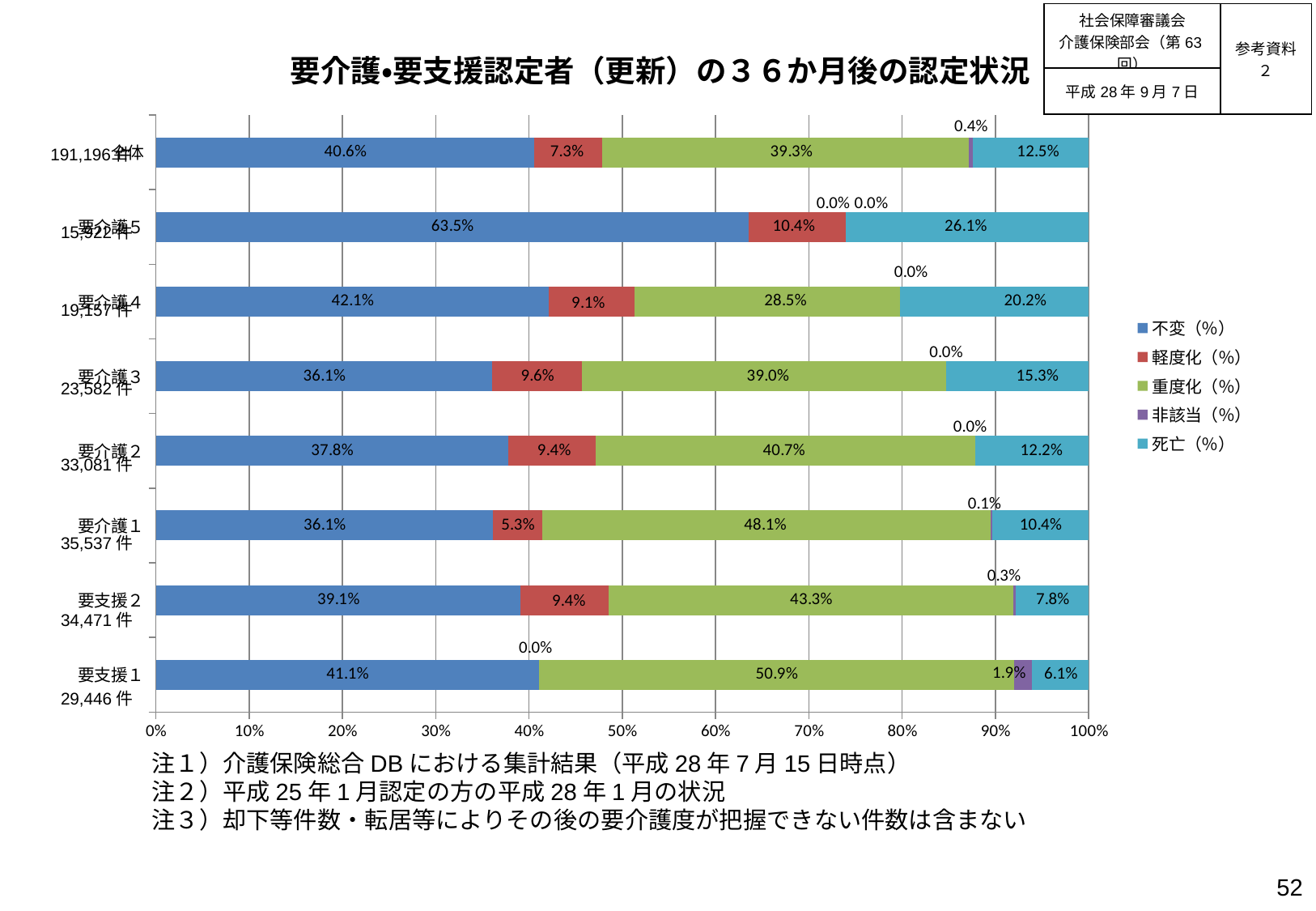

| 社会保障審議会 介護保険部会（第63回） | 参考資料２ |
| --- | --- |
| 平成28年9月7日 |  |

### Chart: 要介護・要支援認定者（更新）の３６か月後の認定状況

| Category | 不変（％） | 軽度化（％） | 重度化（％） | 非該当（％） | 死亡（％） |
|---|---|---|---|---|---|
| 要支援１ | 0.41054812198600826 | 0.0 | 0.5094410106635876 | 0.01942538884738165 | 0.06058547850302248 |
| 要支援２ | 0.391198398653941 | 0.09442719967508921 | 0.43329175248759827 | 0.0031040584839430244 | 0.0779785906994285 |
| 要介護１ | 0.36125728114359684 | 0.05324028477361623 | 0.48076652503025014 | 0.0012100064721276417 | 0.10352590258040915 |
| 要介護２ | 0.37758834376228045 | 0.09404189716151265 | 0.40660802273208185 | 0.0002418306580816783 | 0.12151990568604334 |
| 要介護３ | 0.36061402764820627 | 0.09638707488762616 | 0.38983122720719193 | 8.481044864727334e-05 | 0.1530828598083284 |
| 要介護４ | 0.42141253849767707 | 0.09135042021193297 | 0.28485671034086757 | 0.00010440048024220911 | 0.20227593046928016 |
| 要介護５ | 0.6352845119959803 | 0.10400703429217435 | 0.0 | 6.280618012812461e-05 | 0.2606456475317171 |
| 全体 | 0.4058400803364087 | 0.07289378438879475 | 0.392910939559405 | 0.003844222682482897 | 0.12451097303290865 |
191,196件
15,922件
19,157件
23,582件
33,081件
35,537件
34,471件
29,446件
注１）介護保険総合DBにおける集計結果（平成28年7月15日時点）
注２）平成25年1月認定の方の平成28年1月の状況
注３）却下等件数・転居等によりその後の要介護度が把握できない件数は含まない
52